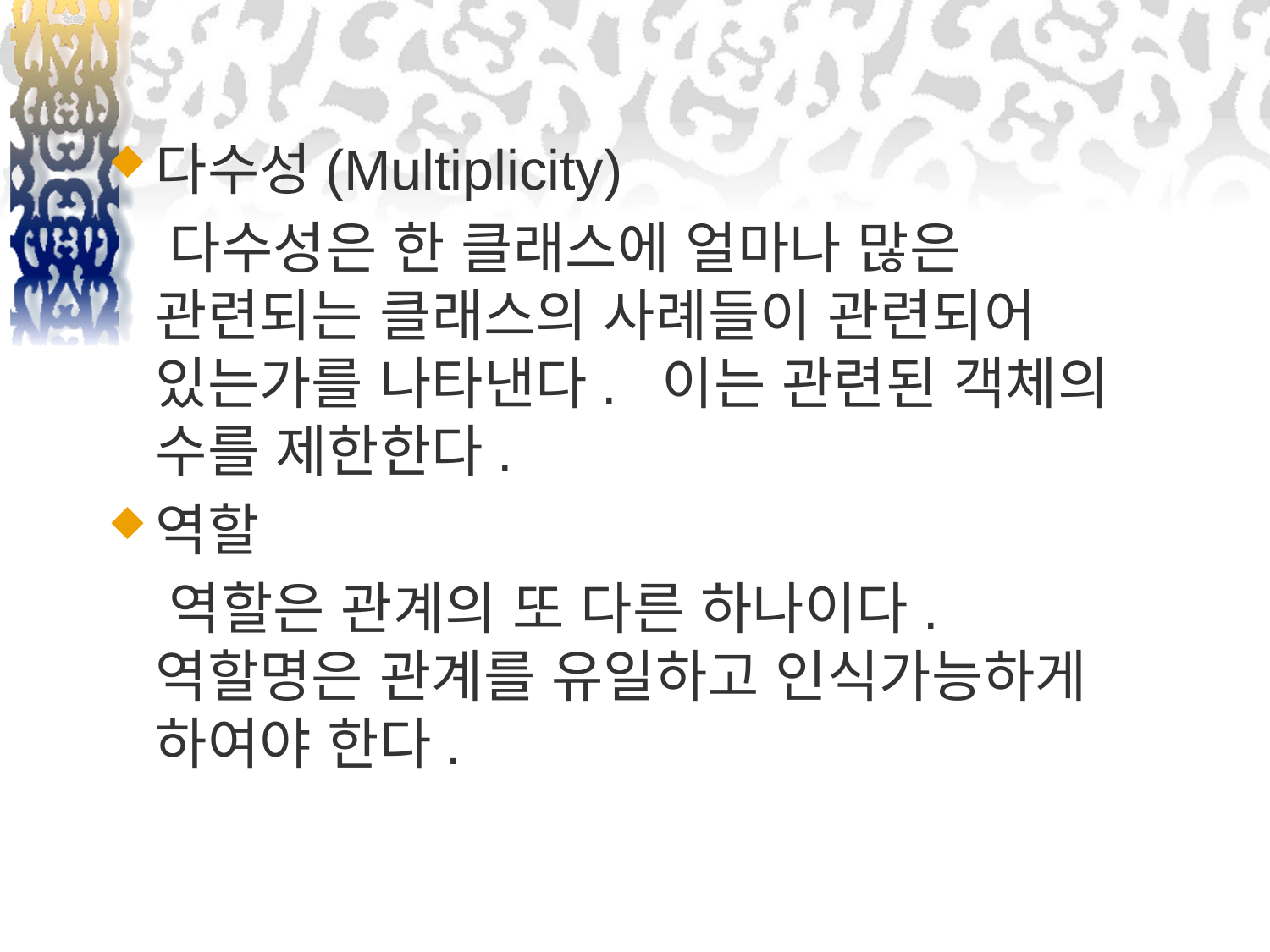

다수성(Multiplicity)
   다수성은 한 클래스에 얼마나 많은 관련되는 클래스의 사례들이 관련되어 있는가를 나타낸다.  이는 관련된 객체의 수를 제한한다.
역할
   역할은 관계의 또 다른 하나이다. 역할명은 관계를 유일하고 인식가능하게 하여야 한다.